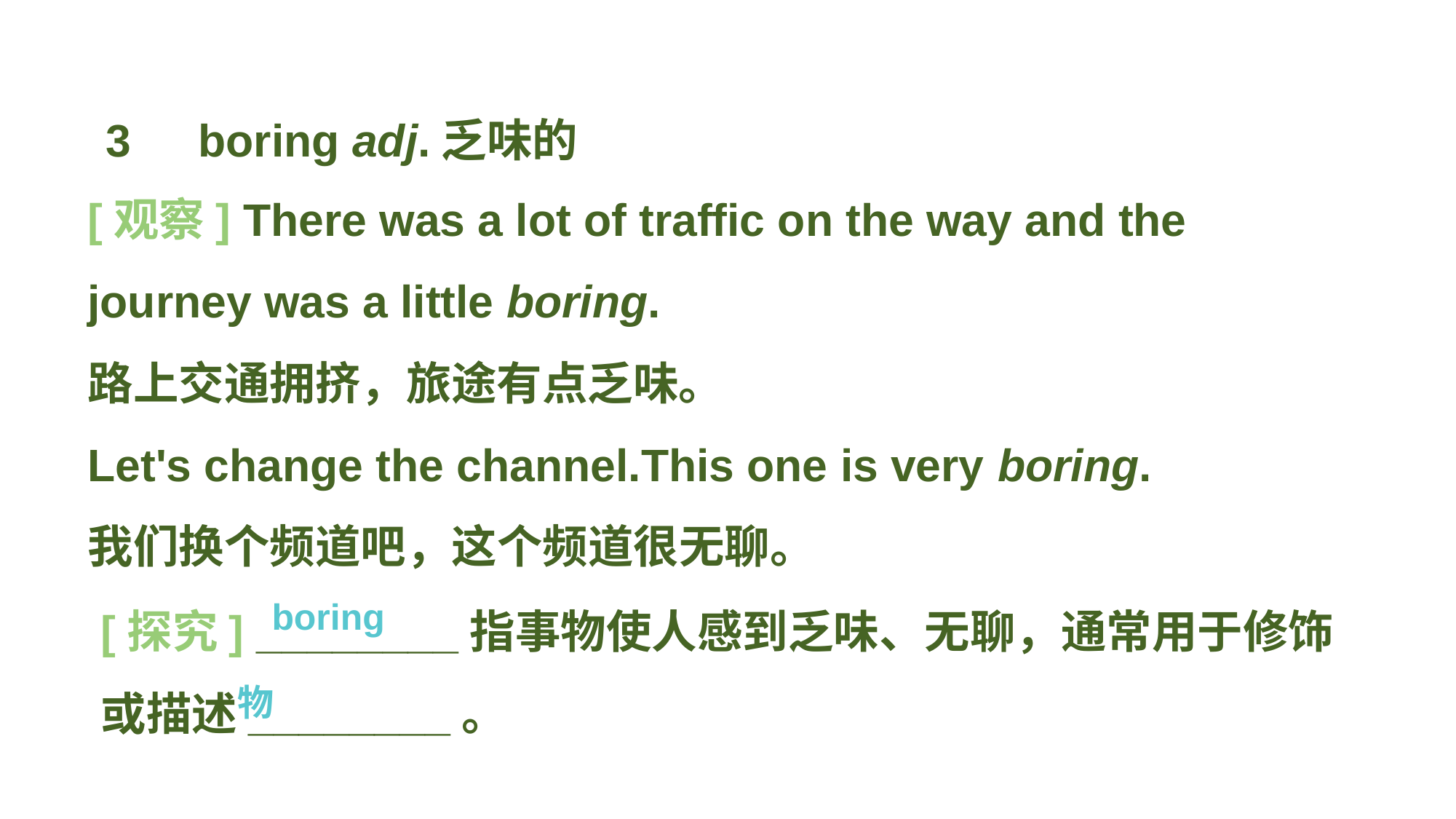

3　boring adj.乏味的
[观察] There was a lot of traffic on the way and the journey was a little boring.
路上交通拥挤，旅途有点乏味。
Let's change the channel.This one is very boring.
我们换个频道吧，这个频道很无聊。
[探究] ________指事物使人感到乏味、无聊，通常用于修饰或描述________。
boring
物